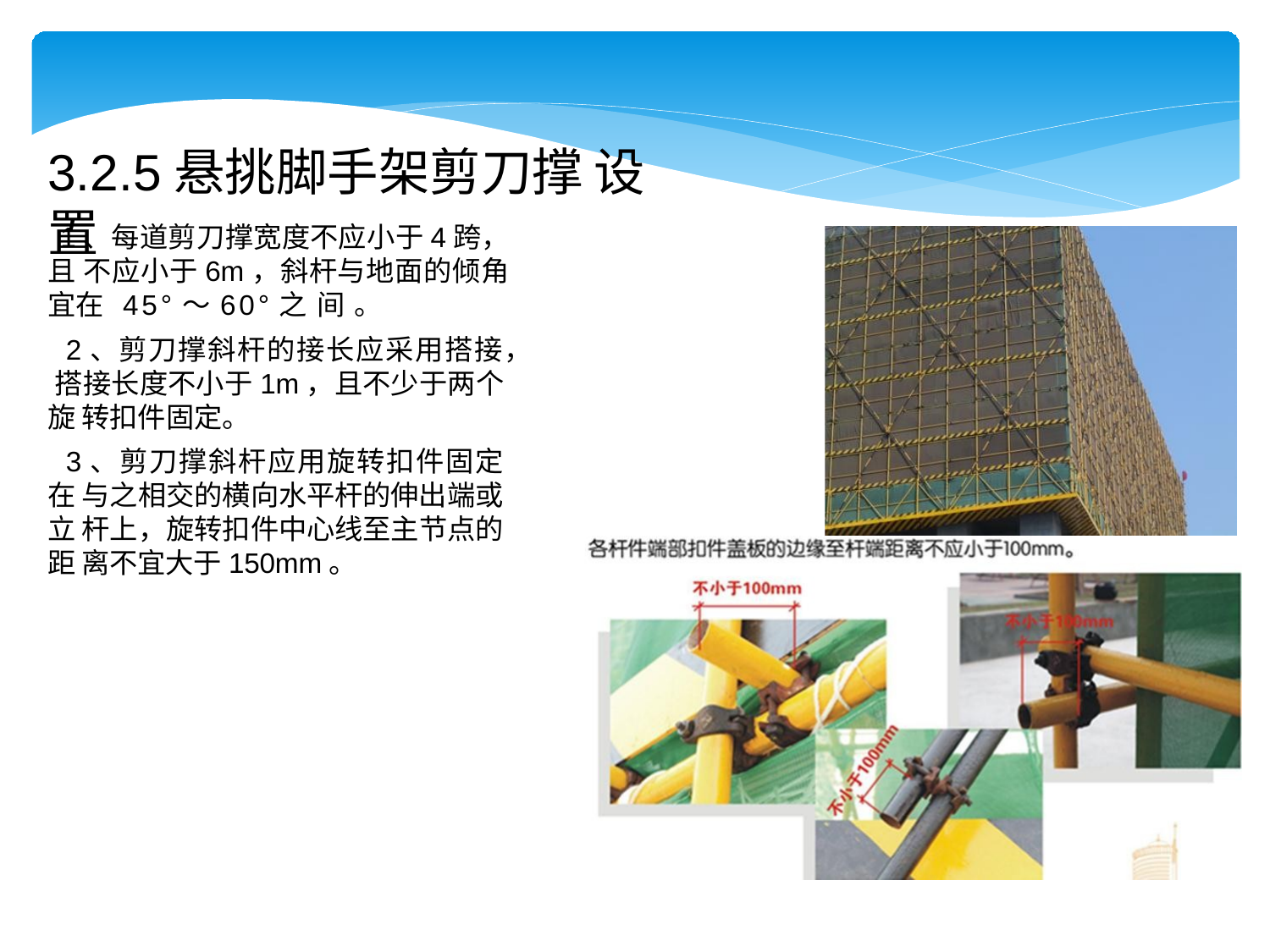

# 3.2.5悬挑脚手架剪刀撑设置
1、每道剪刀撑宽度不应小于4跨，且 不应小于6m，斜杆与地面的倾角宜在  45°～60°之间。
2、剪刀撑斜杆的接长应采用搭接， 搭接长度不小于1m，且不少于两个旋 转扣件固定。
3、剪刀撑斜杆应用旋转扣件固定在 与之相交的横向水平杆的伸出端或立 杆上，旋转扣件中心线至主节点的距 离不宜大于150mm。